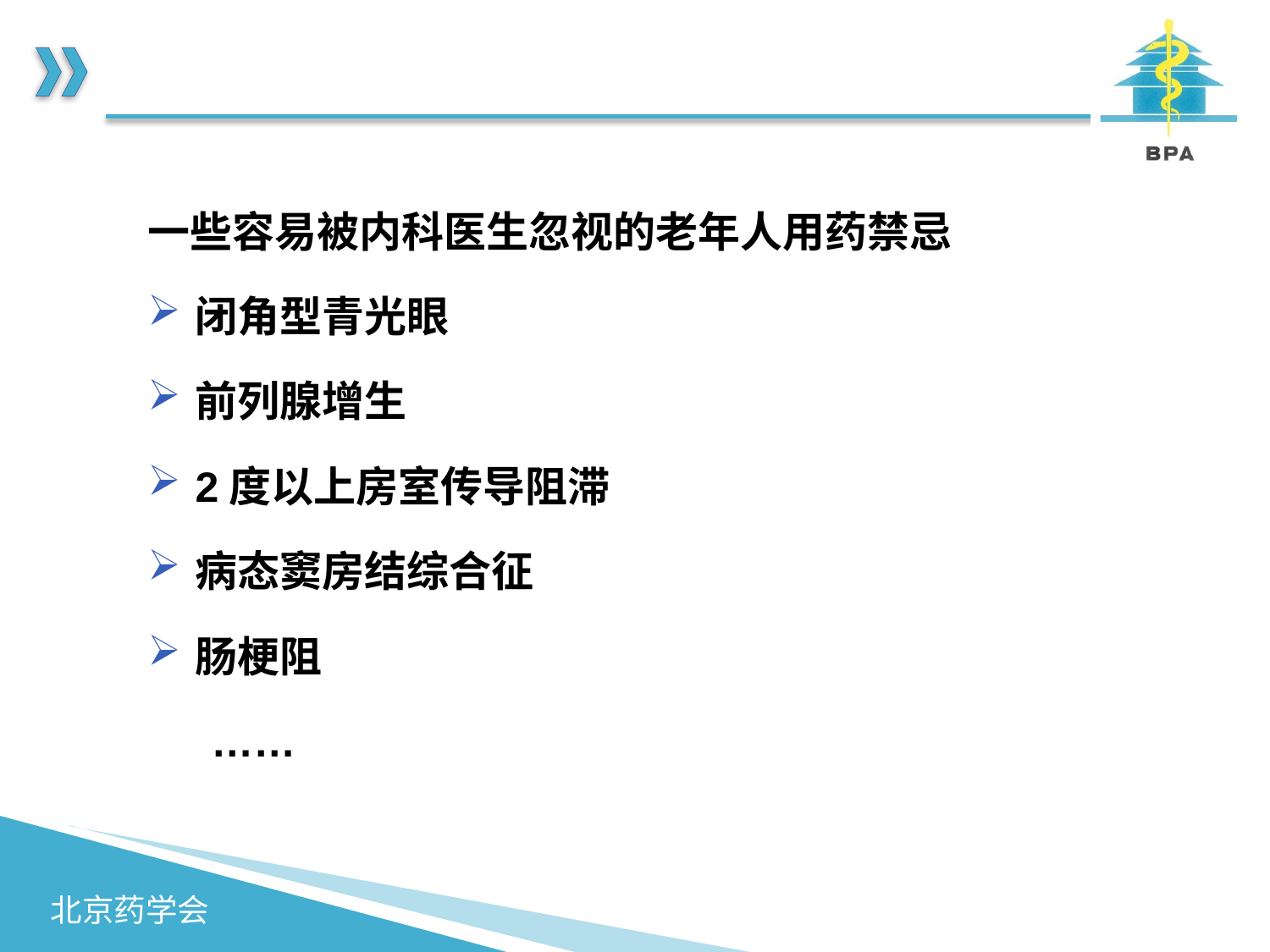

一些容易被内科医生忽视的老年人用药禁忌
闭角型青光眼
前列腺增生
2度以上房室传导阻滞
病态窦房结综合征
肠梗阻
……